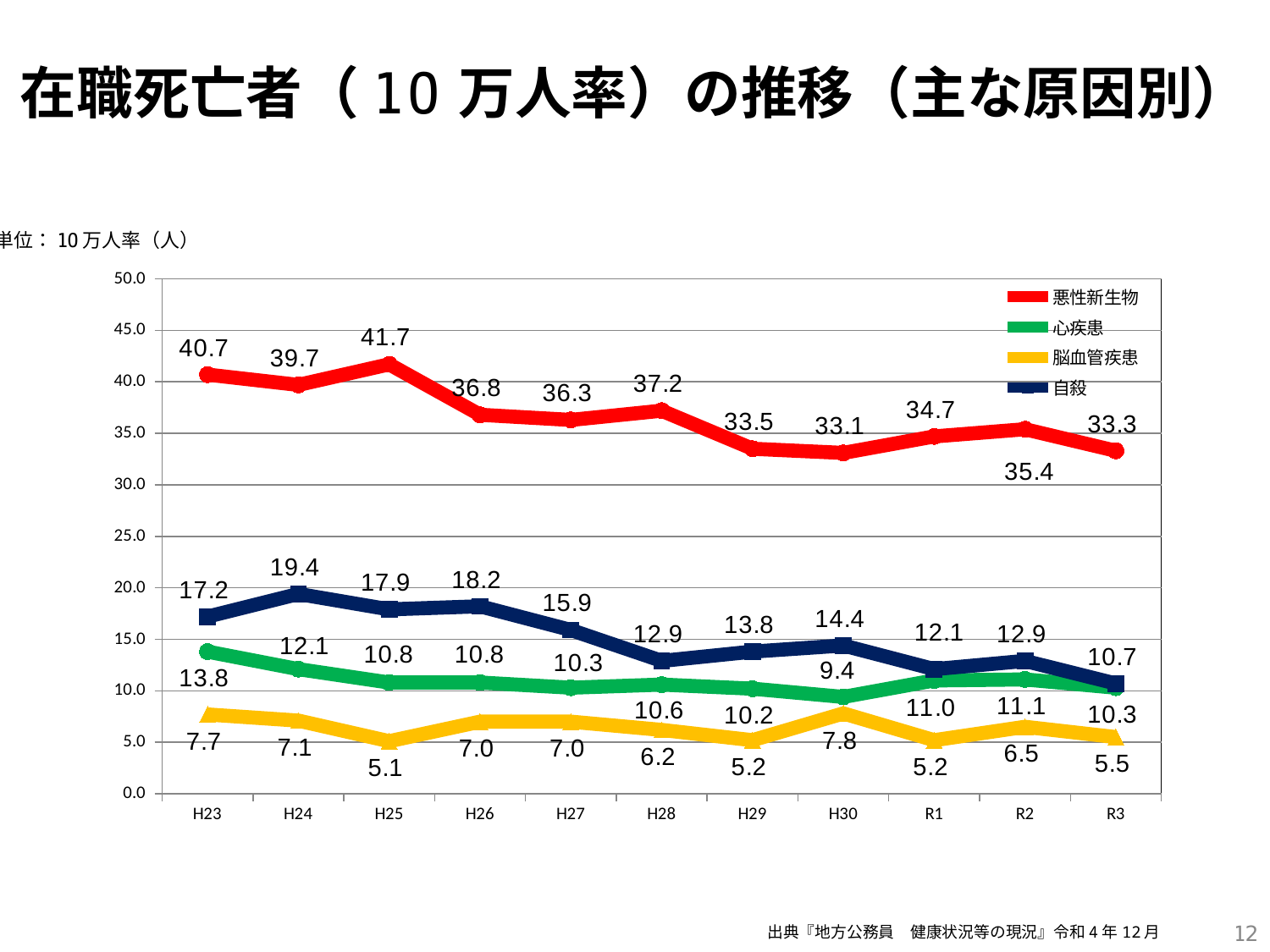

在職死亡者（10万人率）の推移（主な原因別）
単位：10万人率（人）

### Chart

| Category | 悪性新生物 | 心疾患 | 脳血管疾患 | 自殺 |
|---|---|---|---|---|
| H23 | 40.7 | 13.8 | 7.7 | 17.2 |
| H24 | 39.7 | 12.1 | 7.1 | 19.4 |
| H25 | 41.7 | 10.8 | 5.1 | 17.9 |
| H26 | 36.8 | 10.8 | 7.0 | 18.2 |
| H27 | 36.3 | 10.3 | 7.0 | 15.9 |
| H28 | 37.2 | 10.6 | 6.2 | 12.9 |
| H29 | 33.5 | 10.2 | 5.2 | 13.8 |
| H30 | 33.1 | 9.4 | 7.8 | 14.4 |
| R1 | 34.7 | 11.0 | 5.2 | 12.1 |
| R2 | 35.4 | 11.1 | 6.5 | 12.9 |
| R3 | 33.3 | 10.3 | 5.5 | 10.7 |
12
出典『地方公務員　健康状況等の現況』令和4年12月